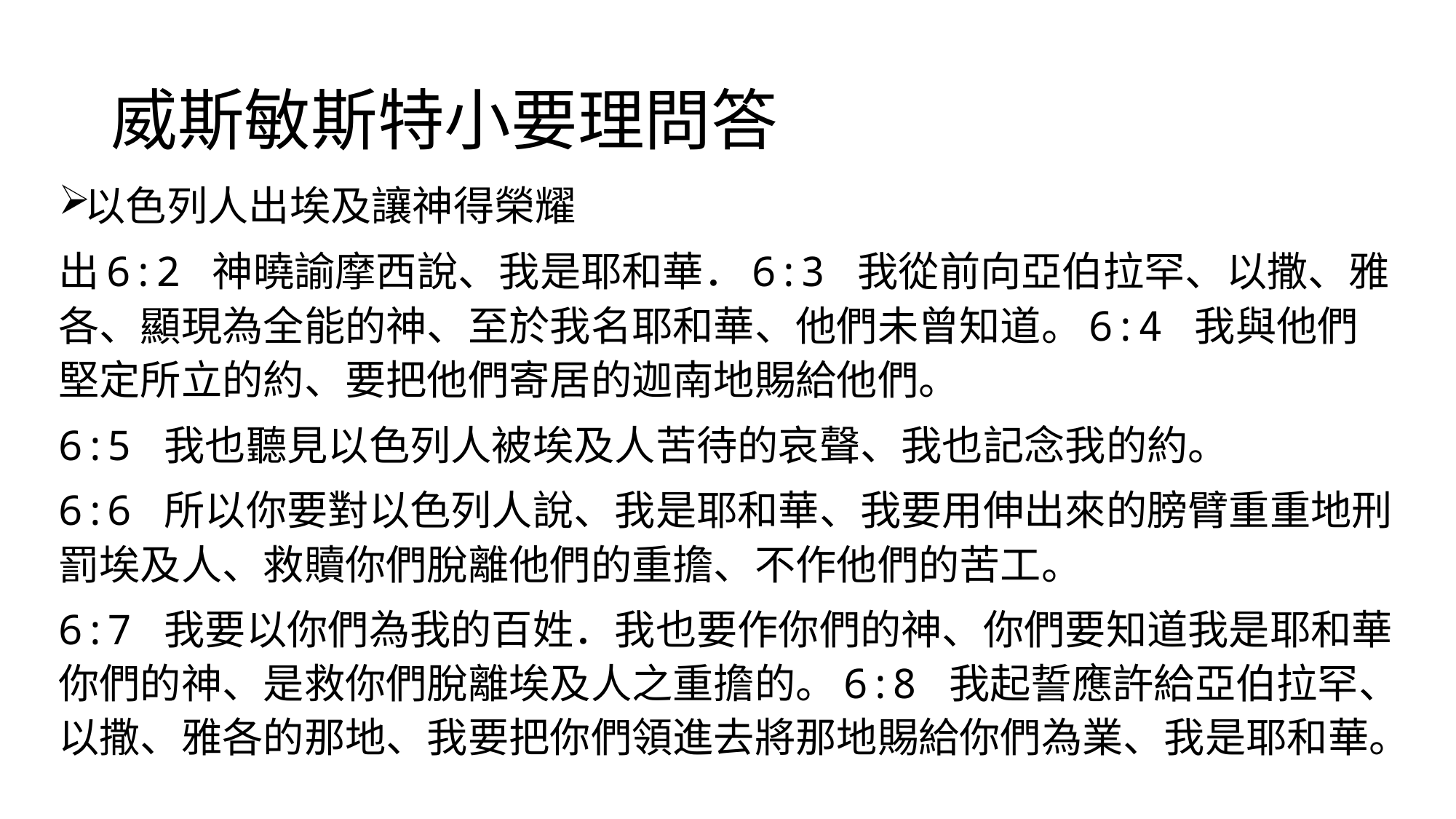

# 威斯敏斯特小要理問答
以色列人出埃及讓神得榮耀
出6:2 神曉諭摩西說、我是耶和華．6:3 我從前向亞伯拉罕、以撒、雅各、顯現為全能的神、至於我名耶和華、他們未曾知道。6:4 我與他們堅定所立的約、要把他們寄居的迦南地賜給他們。
6:5 我也聽見以色列人被埃及人苦待的哀聲、我也記念我的約。
6:6 所以你要對以色列人說、我是耶和華、我要用伸出來的膀臂重重地刑罰埃及人、救贖你們脫離他們的重擔、不作他們的苦工。
6:7 我要以你們為我的百姓．我也要作你們的神、你們要知道我是耶和華你們的神、是救你們脫離埃及人之重擔的。6:8 我起誓應許給亞伯拉罕、以撒、雅各的那地、我要把你們領進去將那地賜給你們為業、我是耶和華。